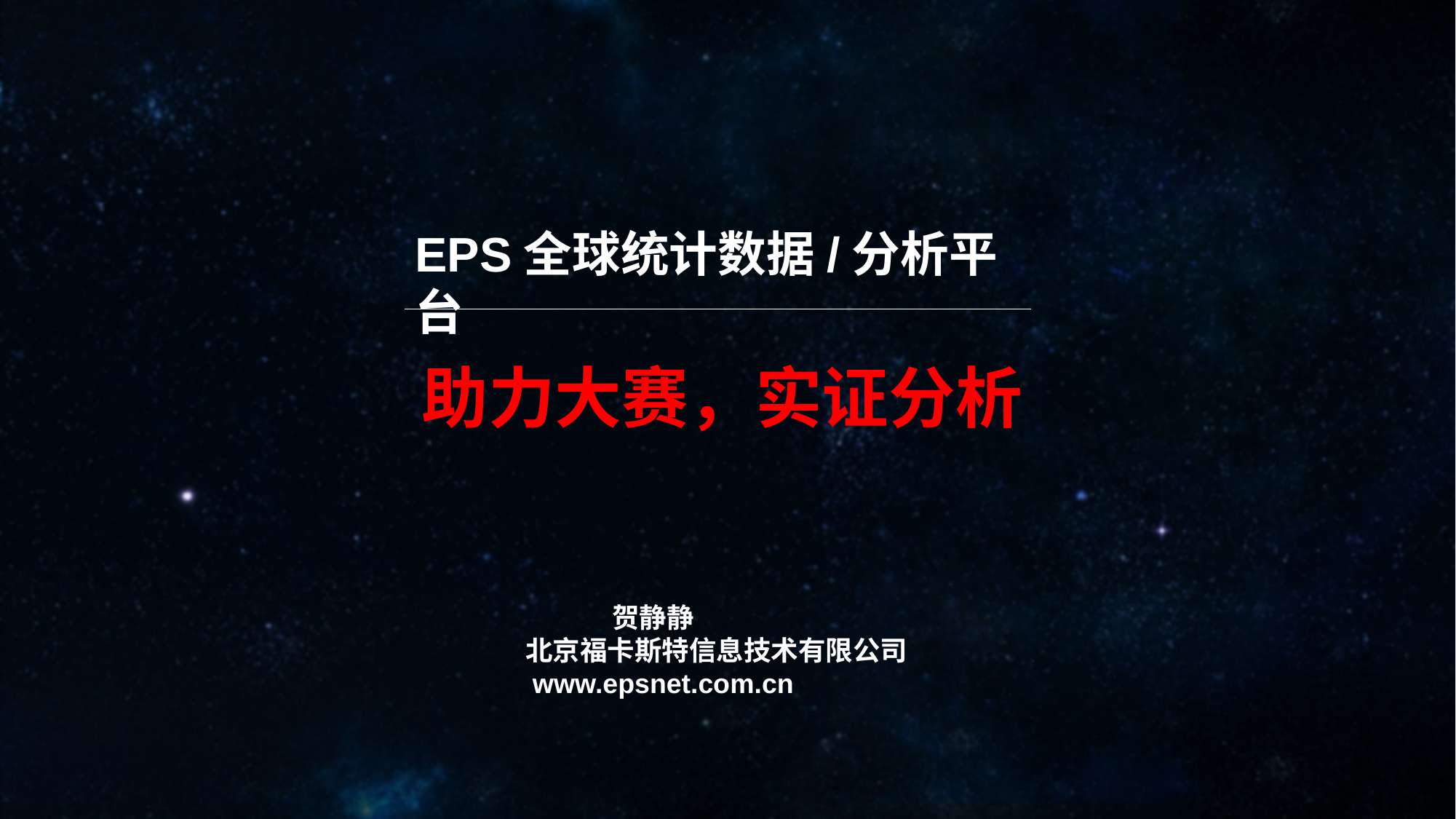

EPS全球统计数据/分析平台
助力大赛，实证分析
                  贺静静
    北京福卡斯特信息技术有限公司
     www.epsnet.com.cn